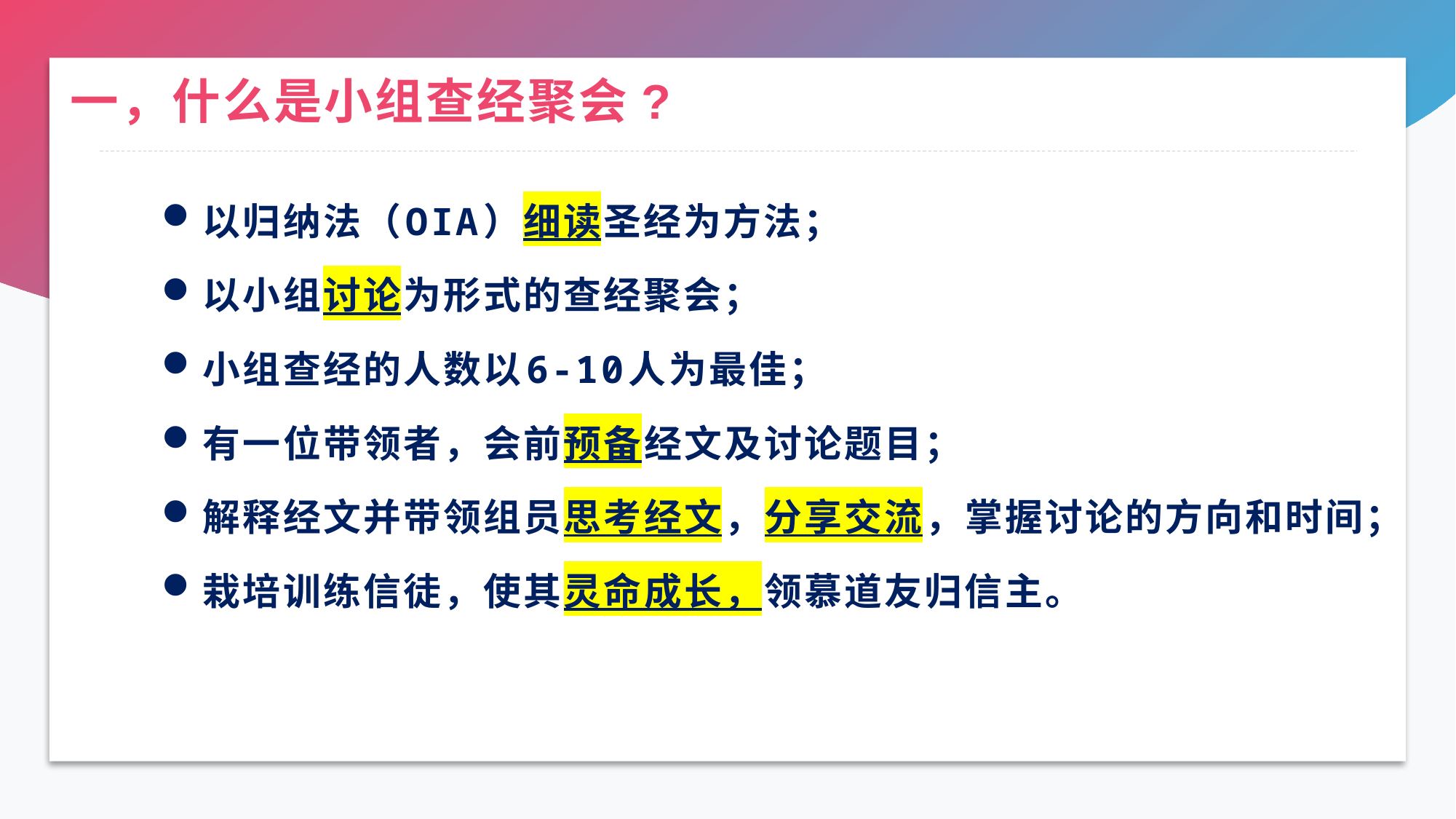

# 一，什么是小组查经聚会?
 以归纳法（OIA）细读圣经为方法；
 以小组讨论为形式的查经聚会；
 小组查经的人数以6-10人为最佳；
 有一位带领者，会前预备经文及讨论题目；
 解释经文并带领组员思考经文，分享交流，掌握讨论的方向和时间；
 栽培训练信徒，使其灵命成长，领慕道友归信主。